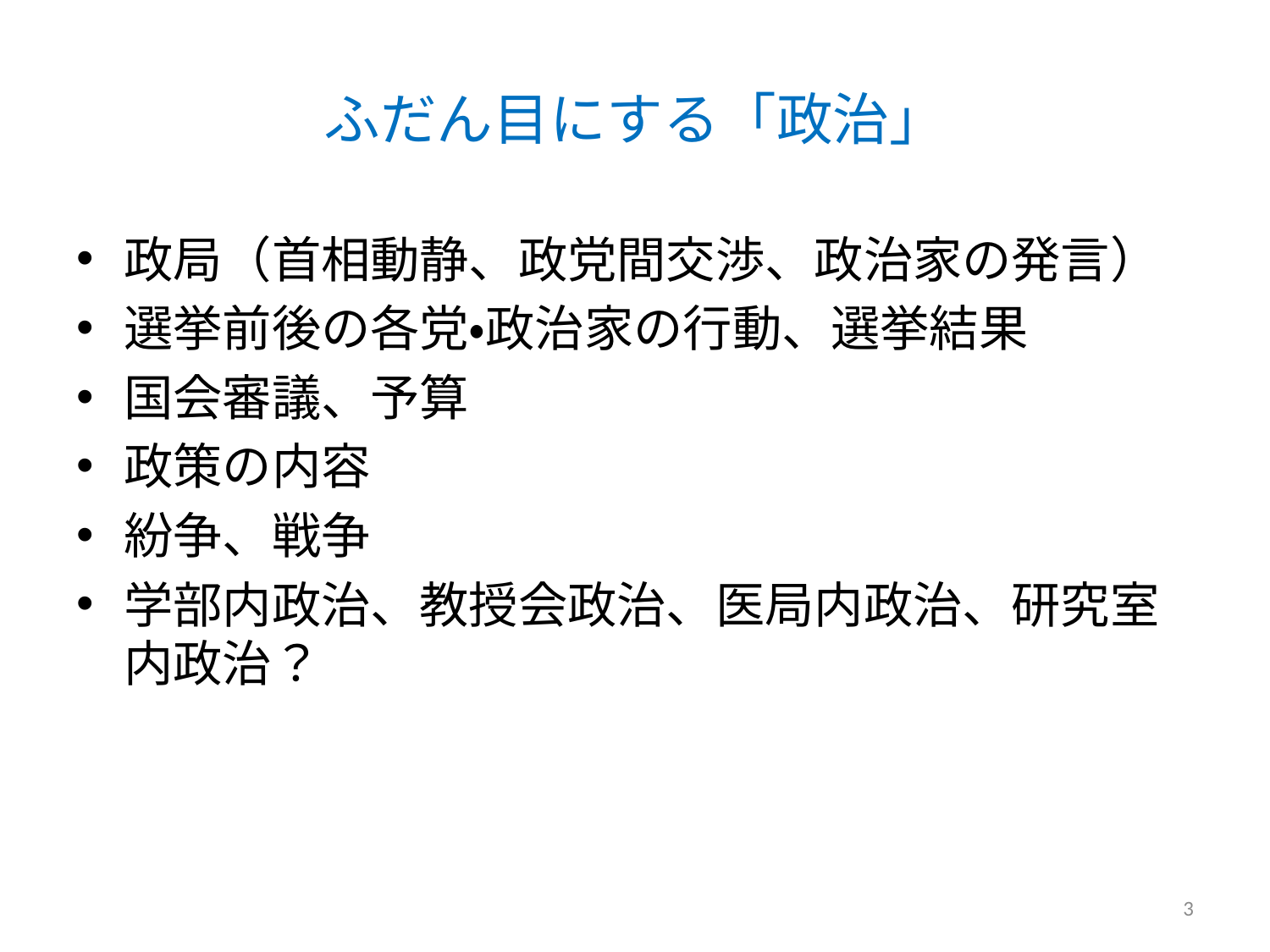

# ふだん目にする「政治」
政局（首相動静、政党間交渉、政治家の発言）
選挙前後の各党・政治家の行動、選挙結果
国会審議、予算
政策の内容
紛争、戦争
学部内政治、教授会政治、医局内政治、研究室内政治？
3